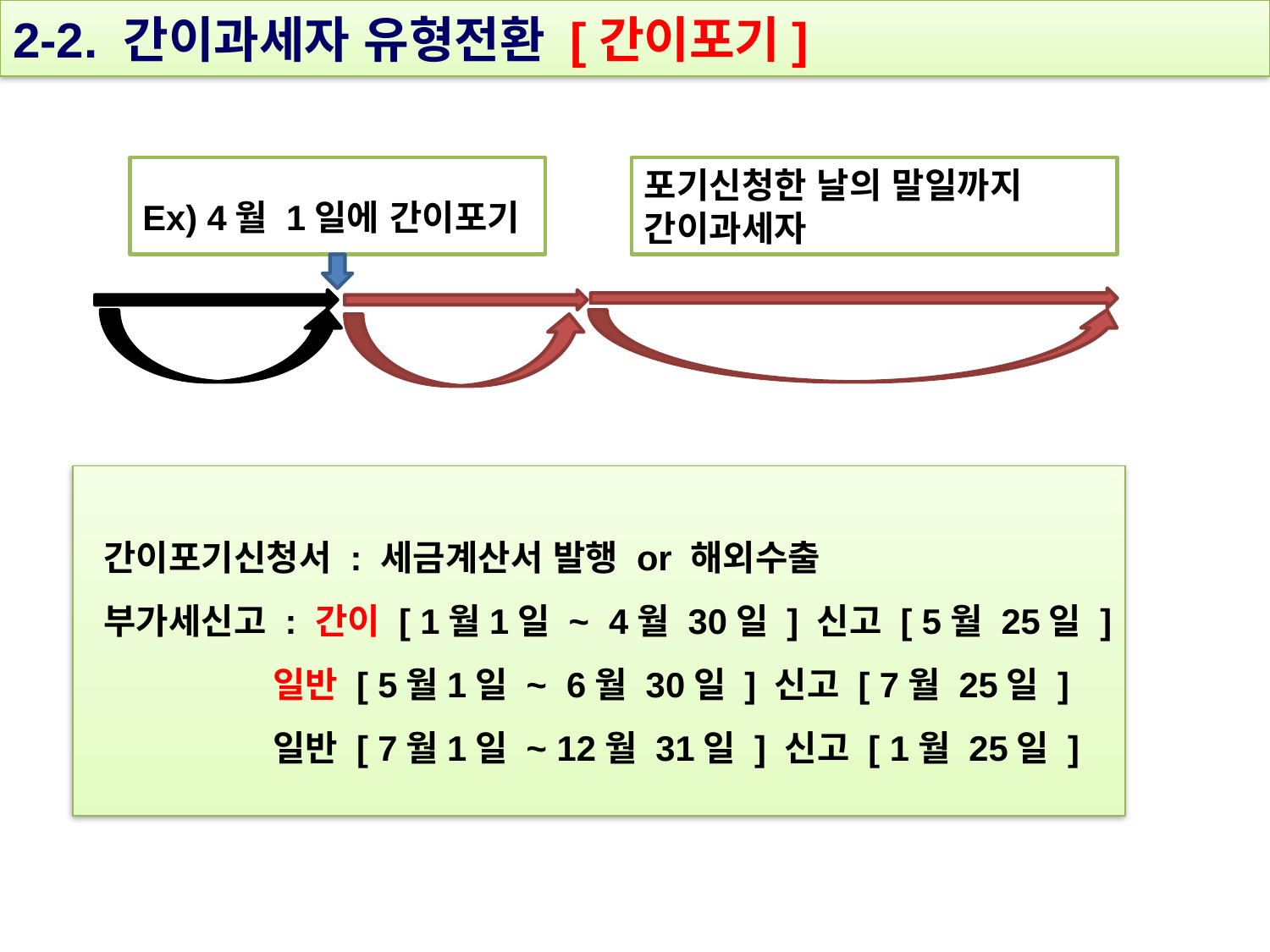

2-2. 간이과세자 유형전환 [간이포기]
포기신청한 날의 말일까지
간이과세자
Ex) 4월 1일에 간이포기

 간이포기신청서 : 세금계산서 발행 or 해외수출
 부가세신고 : 간이 [ 1월1일 ~  4월 30일 ] 신고 [ 5월 25일 ]
                  일반 [ 5월1일 ~  6월 30일 ] 신고 [ 7월 25일 ]
                  일반 [ 7월1일 ~ 12월 31일 ] 신고 [ 1월 25일 ]